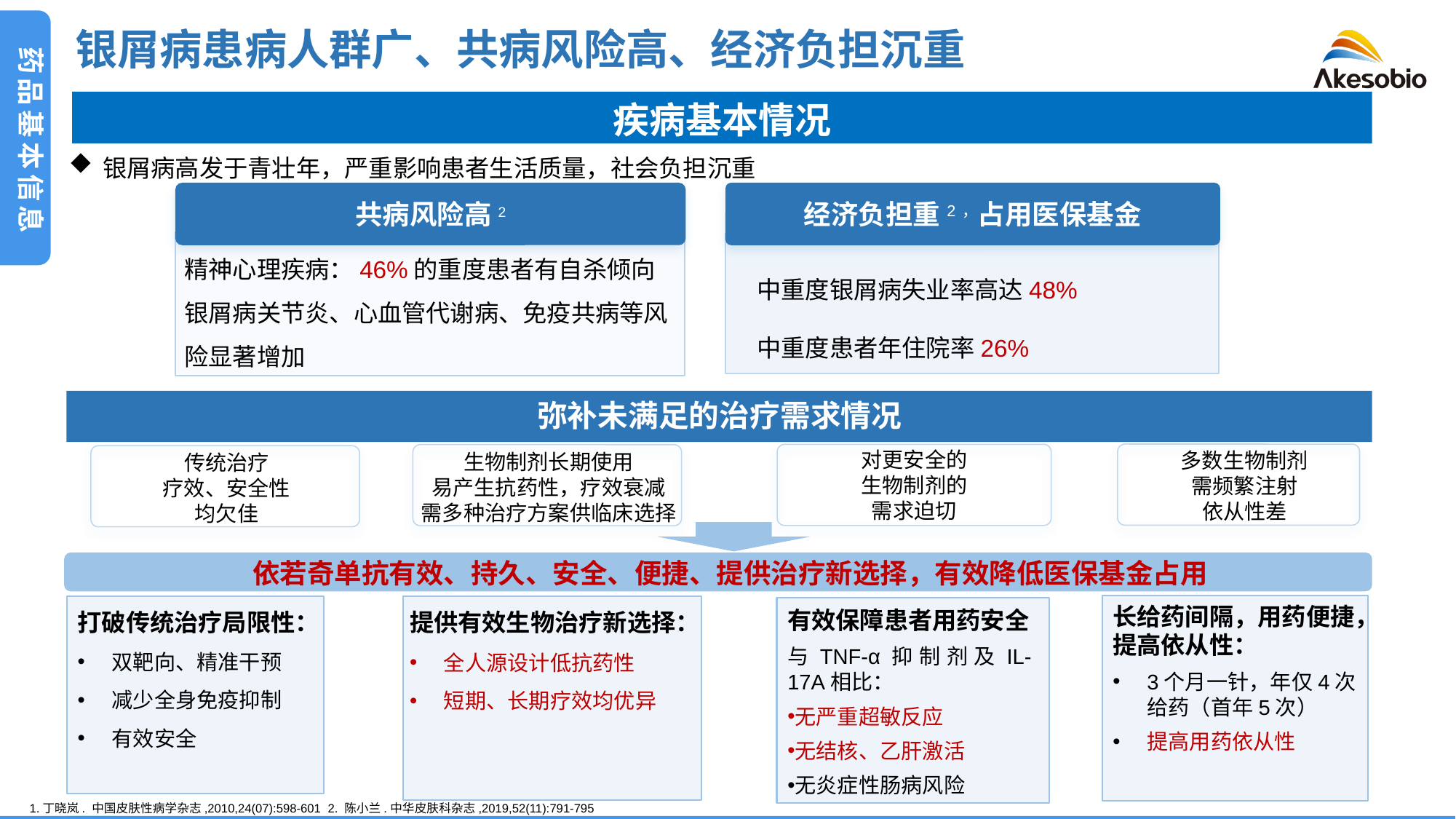

银屑病患病人群广、共病风险高、经济负担沉重
药品基本信息
|  |
| --- |
| 银屑病高发于青壮年，严重影响患者生活质量，社会负担沉重 |
疾病基本情况
共病风险高2

精神心理疾病：46%的重度患者有自杀倾向
银屑病关节炎、心血管代谢病、免疫共病等风险显著增加
经济负担重2，占用医保基金

中重度银屑病失业率高达48%
中重度患者年住院率26%

弥补未满足的治疗需求情况
对更安全的
生物制剂的
需求迫切

多数生物制剂
需频繁注射
依从性差

生物制剂长期使用
易产生抗药性，疗效衰减
需多种治疗方案供临床选择

传统治疗
疗效、安全性
均欠佳

依若奇单抗有效、持久、安全、便捷、提供治疗新选择，有效降低医保基金占用

打破传统治疗局限性：
双靶向、精准干预
减少全身免疫抑制
有效安全
提供有效生物治疗新选择：
全人源设计低抗药性
短期、长期疗效均优异

长给药间隔，用药便捷，提高依从性：
3个月一针，年仅4次给药（首年5次）
提高用药依从性

有效保障患者用药安全
与TNF-α抑制剂及IL-17A相比：
无严重超敏反应
无结核、乙肝激活
无炎症性肠病风险

1.丁晓岚. 中国皮肤性病学杂志,2010,24(07):598-601  2. 陈小兰.中华皮肤科杂志,2019,52(11):791-795